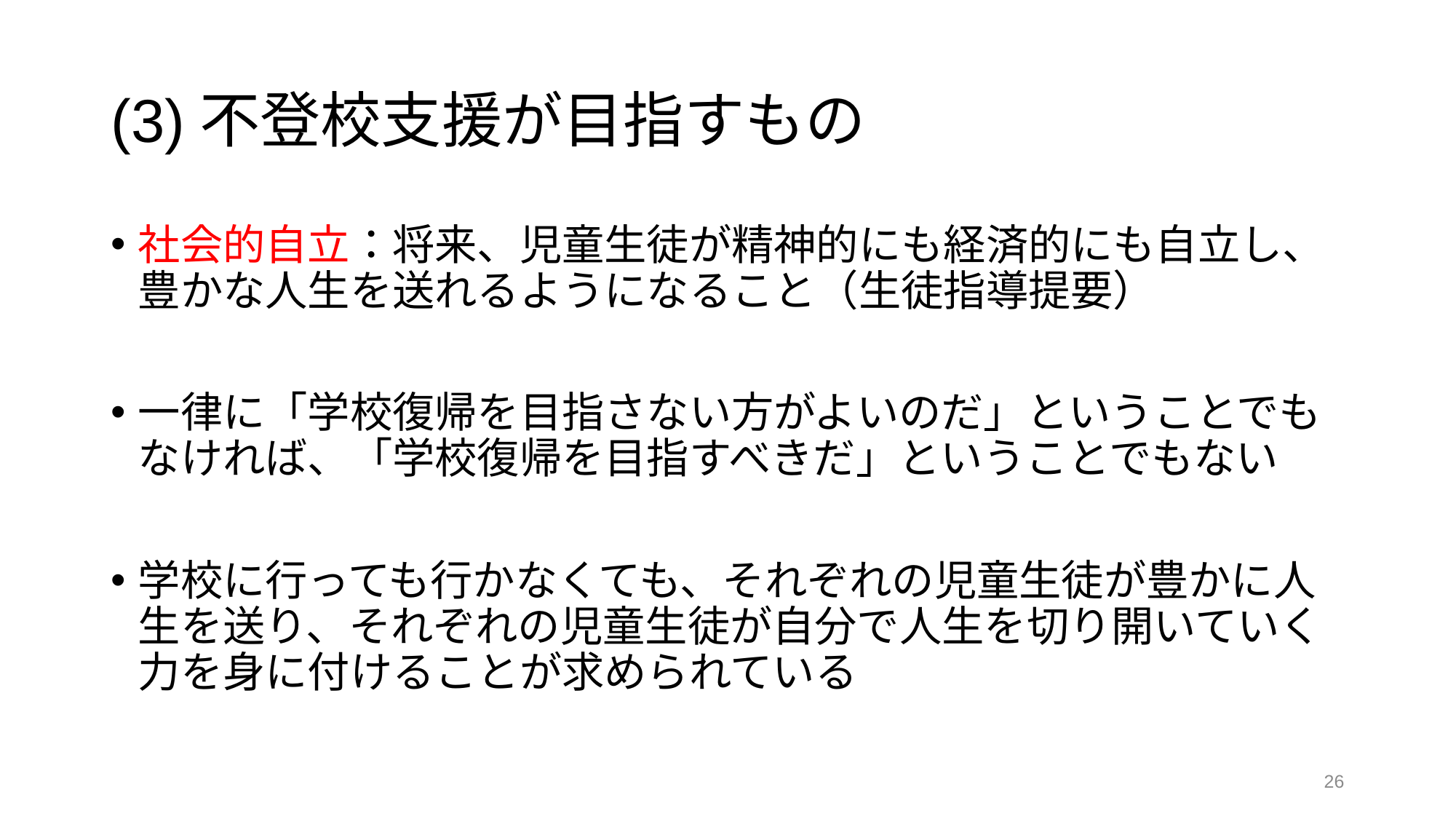

# (3)不登校支援が目指すもの
社会的自立：将来、児童生徒が精神的にも経済的にも自立し、豊かな人生を送れるようになること（生徒指導提要）

一律に「学校復帰を目指さない方がよいのだ」ということでもなければ、「学校復帰を目指すべきだ」ということでもない

学校に行っても行かなくても、それぞれの児童生徒が豊かに人生を送り、それぞれの児童生徒が自分で人生を切り開いていく力を身に付けることが求められている
26